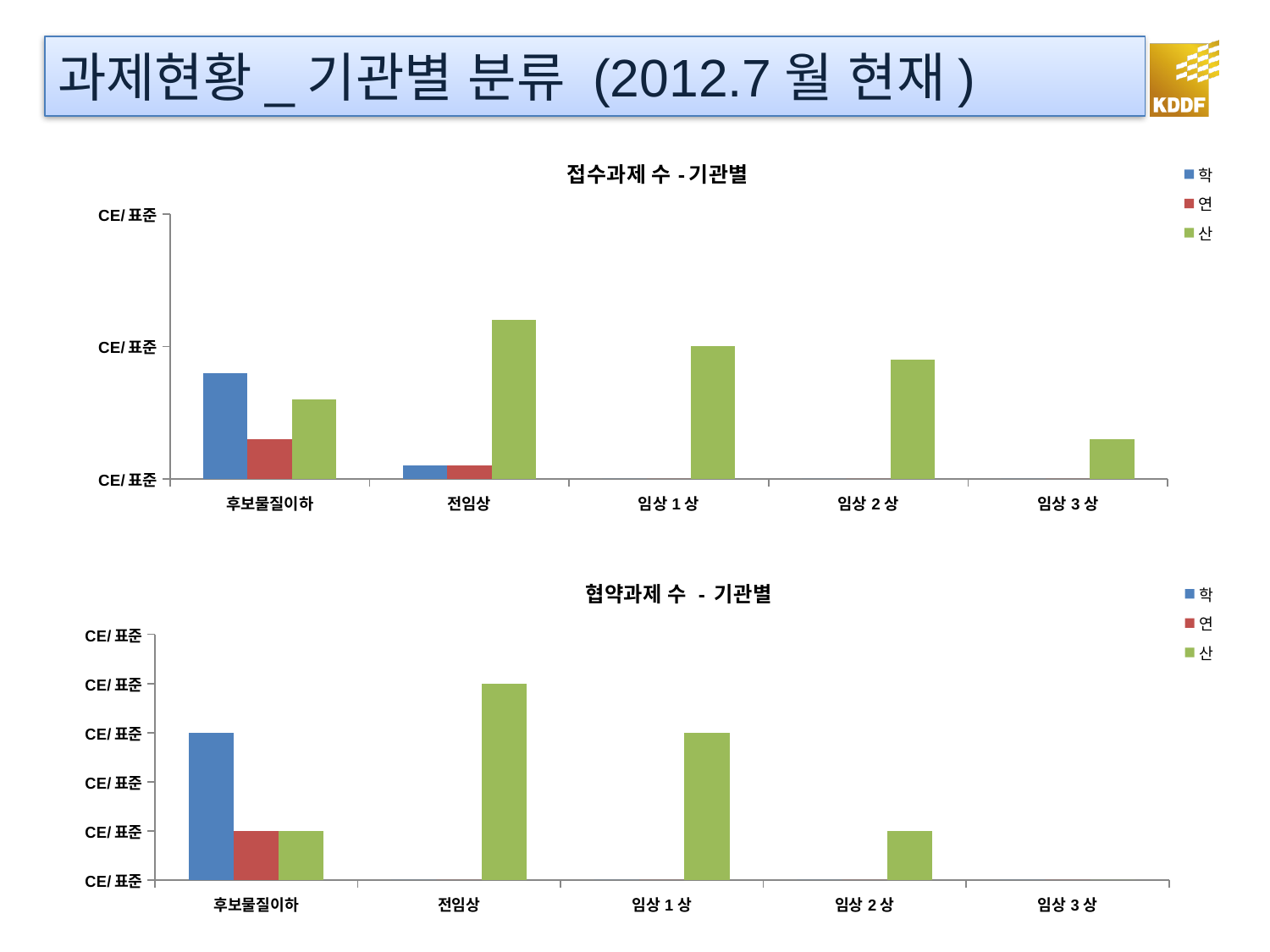

# 과제현황_기관별 분류 (2012.7월 현재)

### Chart: 접수과제 수-기관별

| Category | 학 | 연 | 산 |
|---|---|---|---|
| 후보물질이하 | 8.0 | 3.0 | 6.0 |
| 전임상 | 1.0 | 1.0 | 12.0 |
| 임상1상 | 0.0 | 0.0 | 10.0 |
| 임상2상 | 0.0 | 0.0 | 9.0 |
| 임상3상 | 0.0 | 0.0 | 3.0 |

### Chart: 협약과제 수 - 기관별

| Category | 학 | 연 | 산 |
|---|---|---|---|
| 후보물질이하 | 3.0 | 1.0 | 1.0 |
| 전임상 | 0.0 | 0.0 | 4.0 |
| 임상1상 | 0.0 | 0.0 | 3.0 |
| 임상2상 | 0.0 | 0.0 | 1.0 |
| 임상3상 | 0.0 | 0.0 | 0.0 |